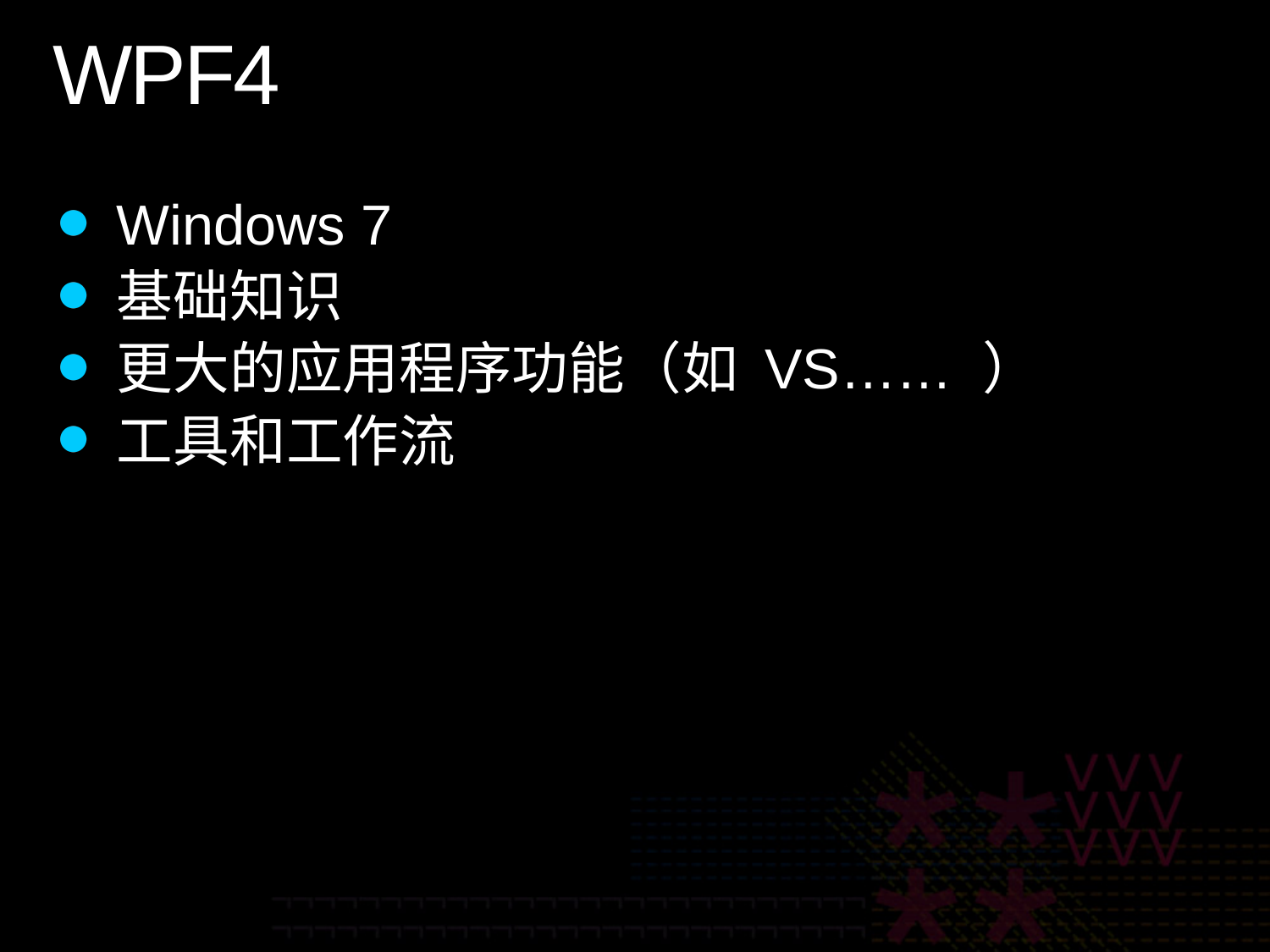

# WPF4
Windows 7
基础知识
更大的应用程序功能（如 VS…… ）
工具和工作流